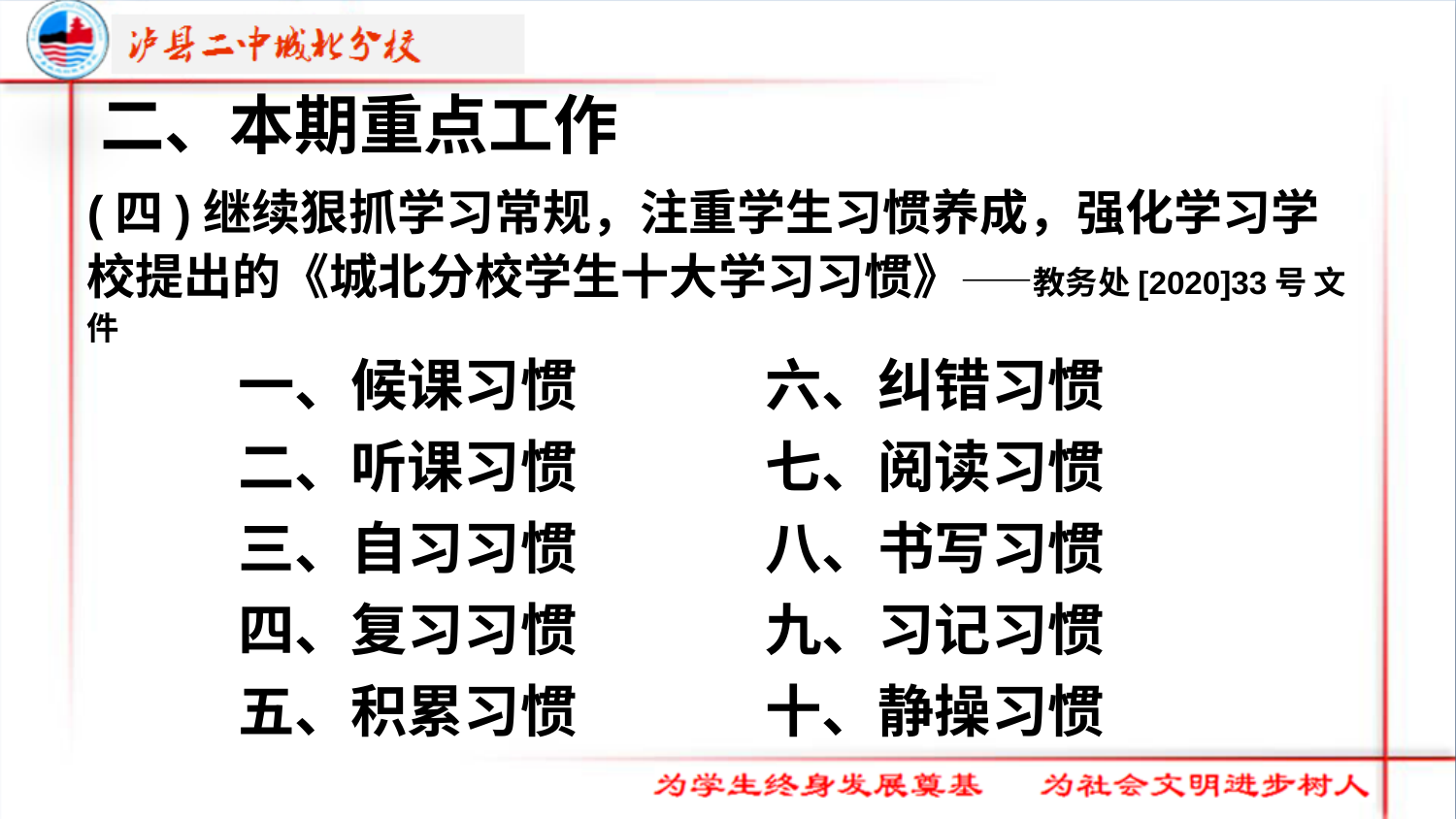

二、本期重点工作
(四)继续狠抓学习常规，注重学生习惯养成，强化学习学校提出的《城北分校学生十大学习习惯》——教务处[2020]33号 文件
一、候课习惯
二、听课习惯
三、自习习惯
四、复习习惯
五、积累习惯
六、纠错习惯
七、阅读习惯
八、书写习惯
九、习记习惯
十、静操习惯